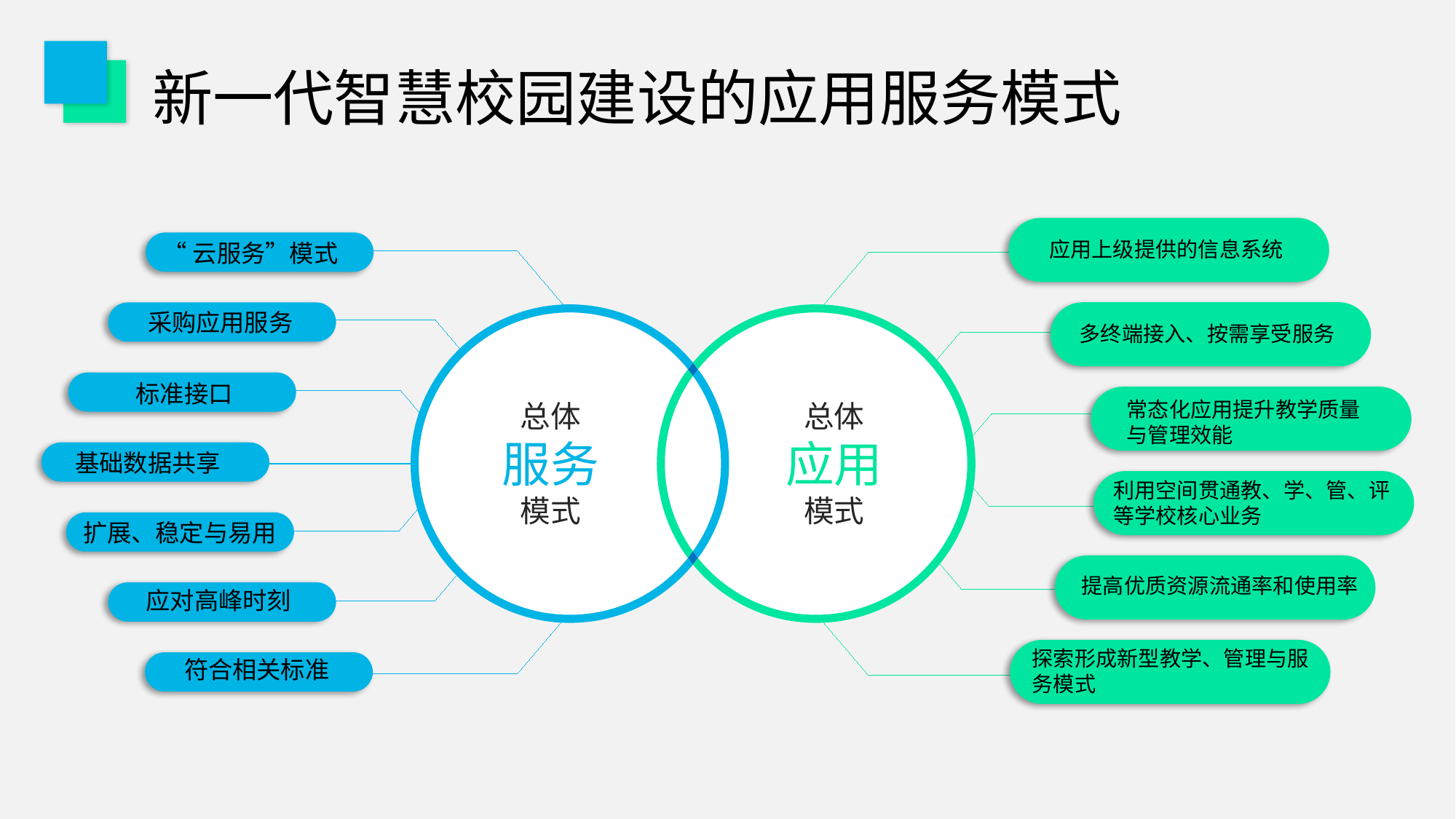

新一代智慧校园建设的应用服务模式

应用上级提供的信息系统

“云服务”模式

采购应用服务

多终端接入、按需享受服务

 标准接口

常态化应用提升教学质量与管理效能
总体
服务
模式
总体
应用
模式

基础数据共享

利用空间贯通教、学、管、评等学校核心业务

扩展、稳定与易用

提高优质资源流通率和使用率
应对高峰时刻

探索形成新型教学、管理与服务模式
符合相关标准